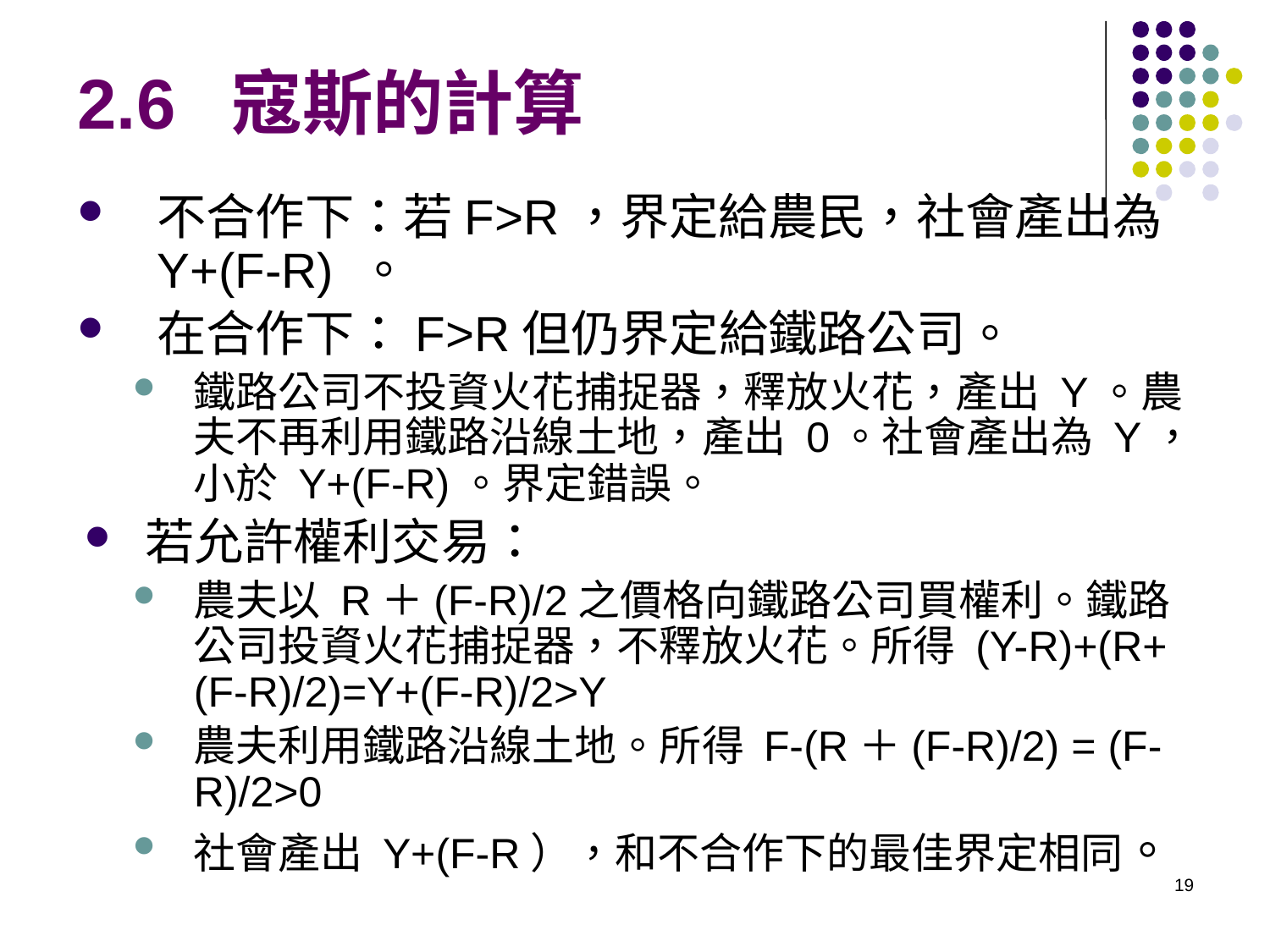

# 2.6  寇斯的計算
不合作下：若F>R，界定給農民，社會產出為Y+(F-R) 。
在合作下：F>R但仍界定給鐵路公司。
鐵路公司不投資火花捕捉器，釋放火花，產出 Y。農夫不再利用鐵路沿線土地，產出 0。社會產出為 Y，小於 Y+(F-R)。界定錯誤。
若允許權利交易：
農夫以 R＋(F-R)/2之價格向鐵路公司買權利。鐵路公司投資火花捕捉器，不釋放火花。所得 (Y-R)+(R+(F-R)/2)=Y+(F-R)/2>Y
農夫利用鐵路沿線土地。所得 F-(R＋(F-R)/2) = (F-R)/2>0
社會產出 Y+(F-R），和不合作下的最佳界定相同。
19